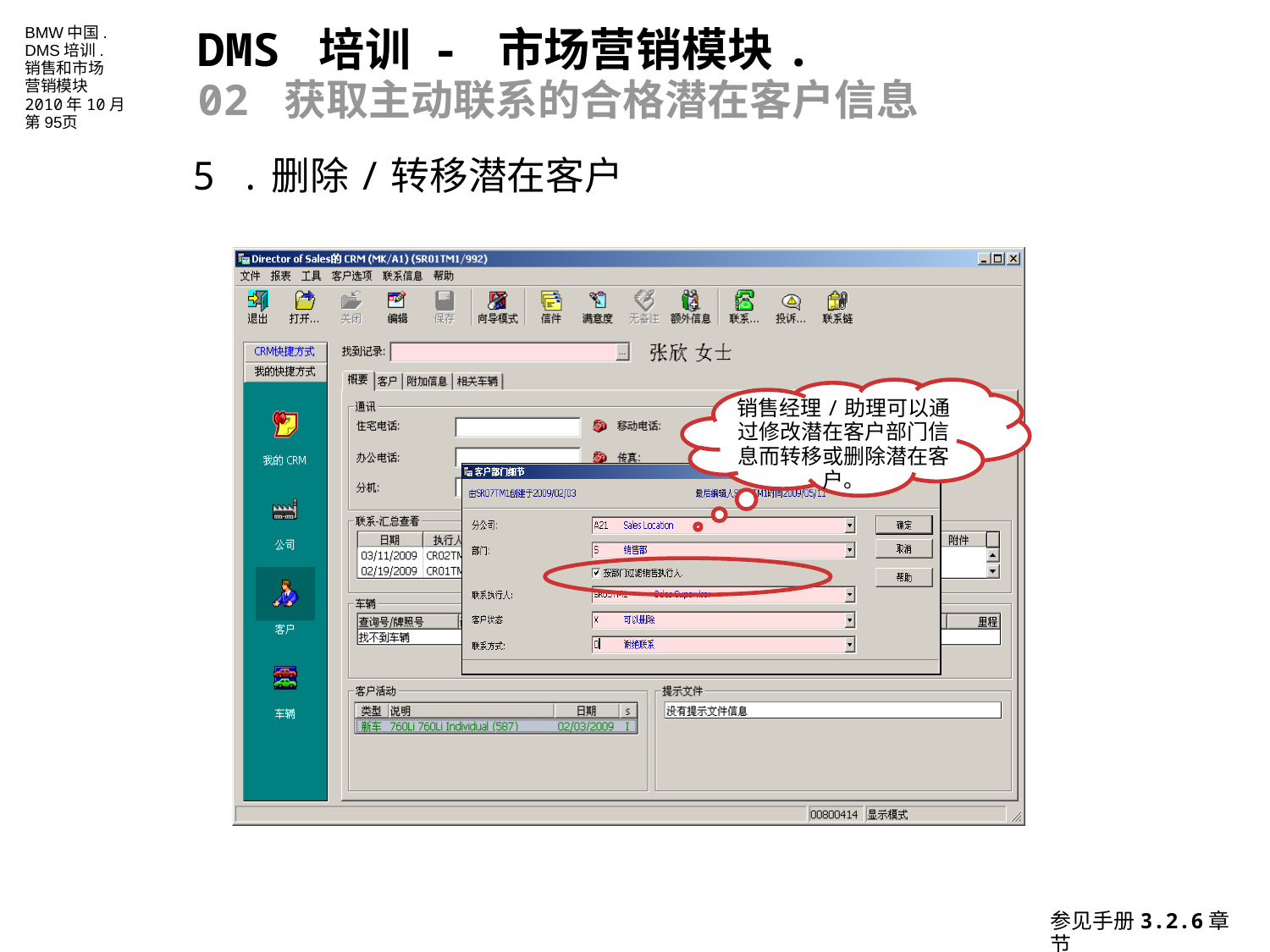

DMS 培训 - 市场营销模块.
02 获取主动联系的合格潜在客户信息
5 .删除/转移潜在客户

销售经理/助理可以通过修改潜在客户部门信息而转移或删除潜在客户。

参见手册3.2.6章节